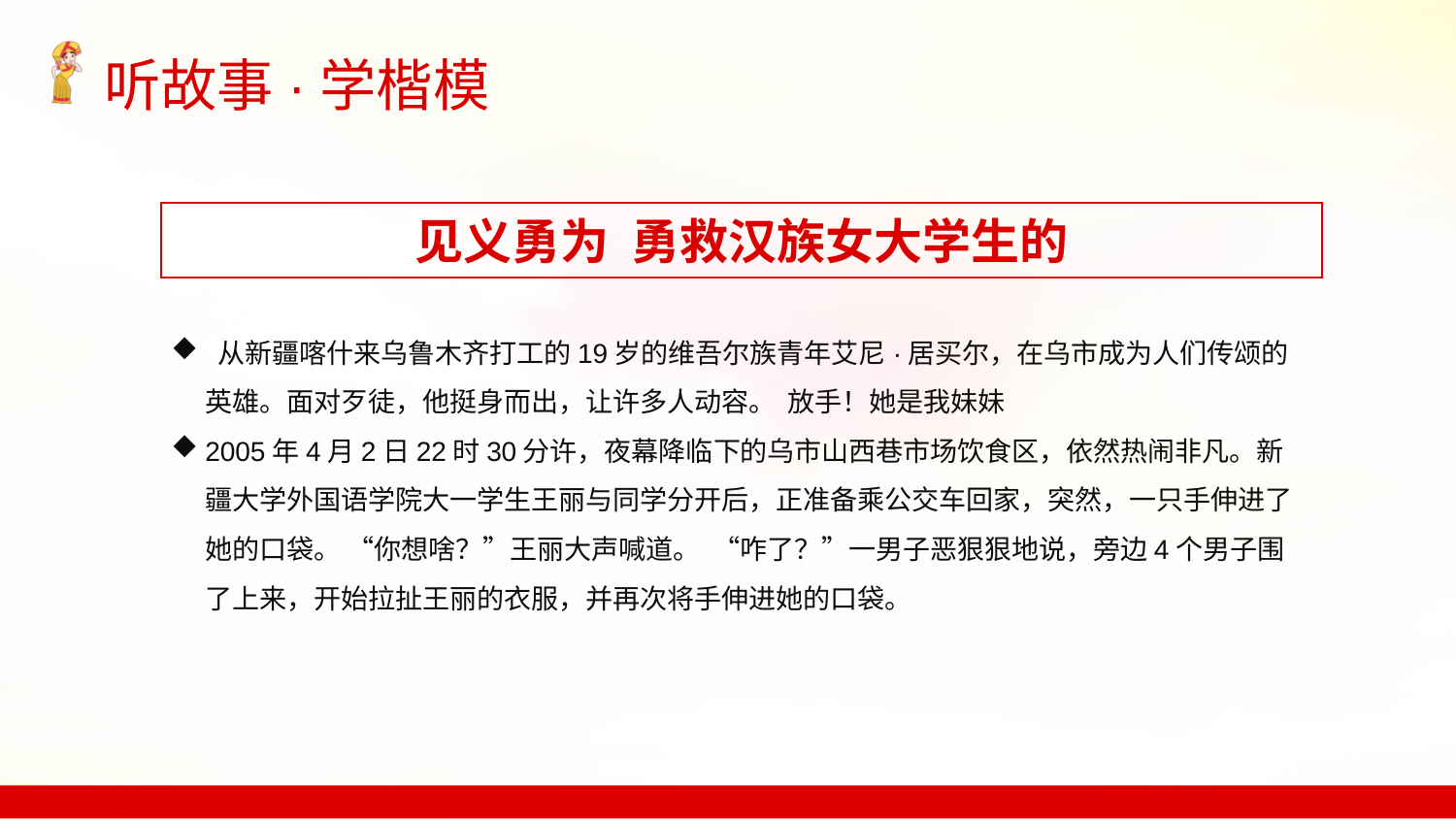

见义勇为  勇救汉族女大学生的
 从新疆喀什来乌鲁木齐打工的19岁的维吾尔族青年艾尼·居买尔，在乌市成为人们传颂的英雄。面对歹徒，他挺身而出，让许多人动容。  放手！她是我妹妹
2005年4月2日22时30分许，夜幕降临下的乌市山西巷市场饮食区，依然热闹非凡。新疆大学外国语学院大一学生王丽与同学分开后，正准备乘公交车回家，突然，一只手伸进了她的口袋。 “你想啥？”王丽大声喊道。  “咋了？”一男子恶狠狠地说，旁边4个男子围了上来，开始拉扯王丽的衣服，并再次将手伸进她的口袋。